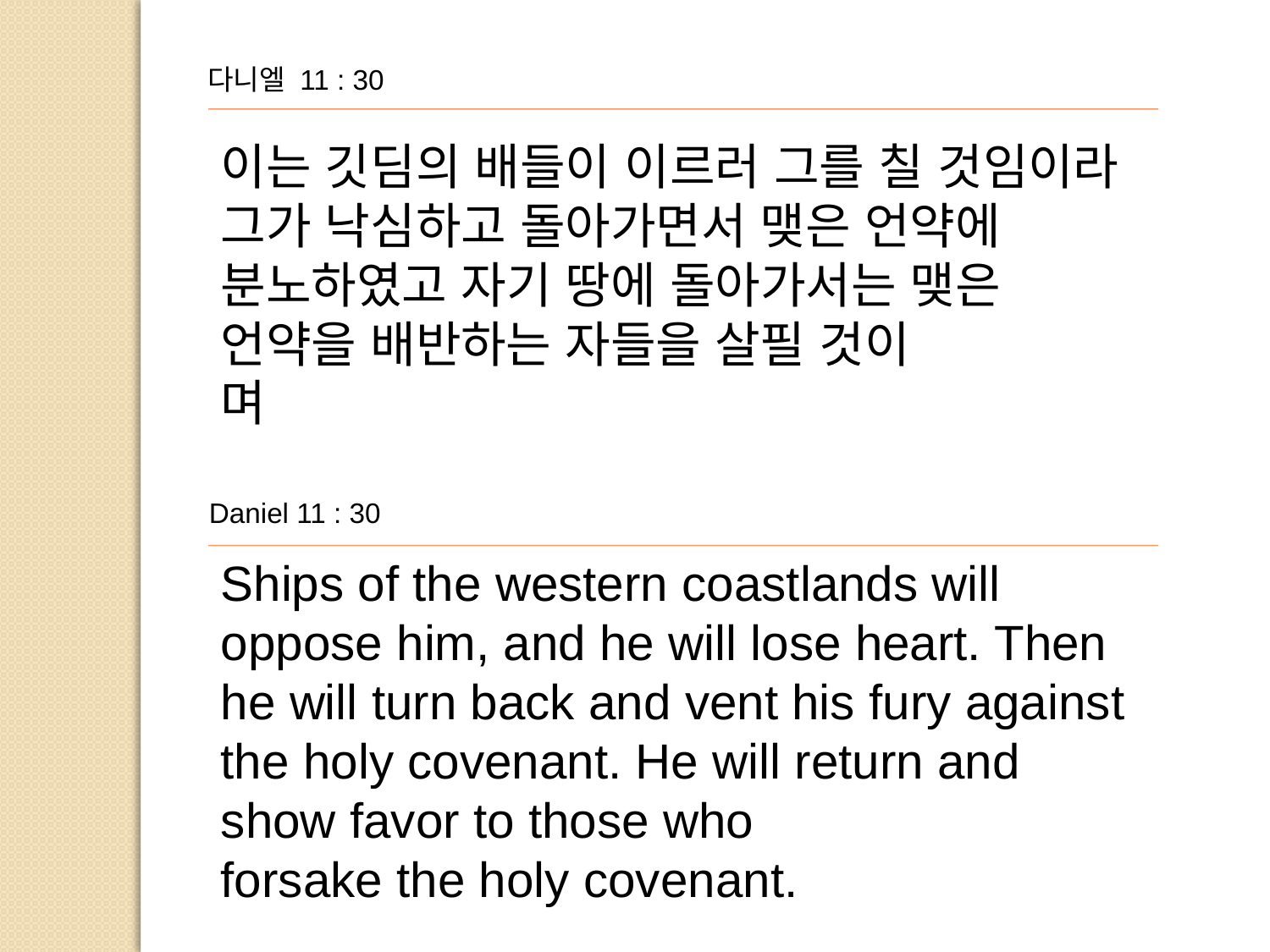

다니엘 11 : 30

이는 깃딤의 배들이 이르러 그를 칠 것임이라 그가 낙심하고 돌아가면서 맺은 언약에 분노하였고 자기 땅에 돌아가서는 맺은 언약을 배반하는 자들을 살필 것이
며
Daniel 11 : 30

Ships of the western coastlands will oppose him, and he will lose heart. Then he will turn back and vent his fury against the holy covenant. He will return and show favor to those who
forsake the holy covenant.